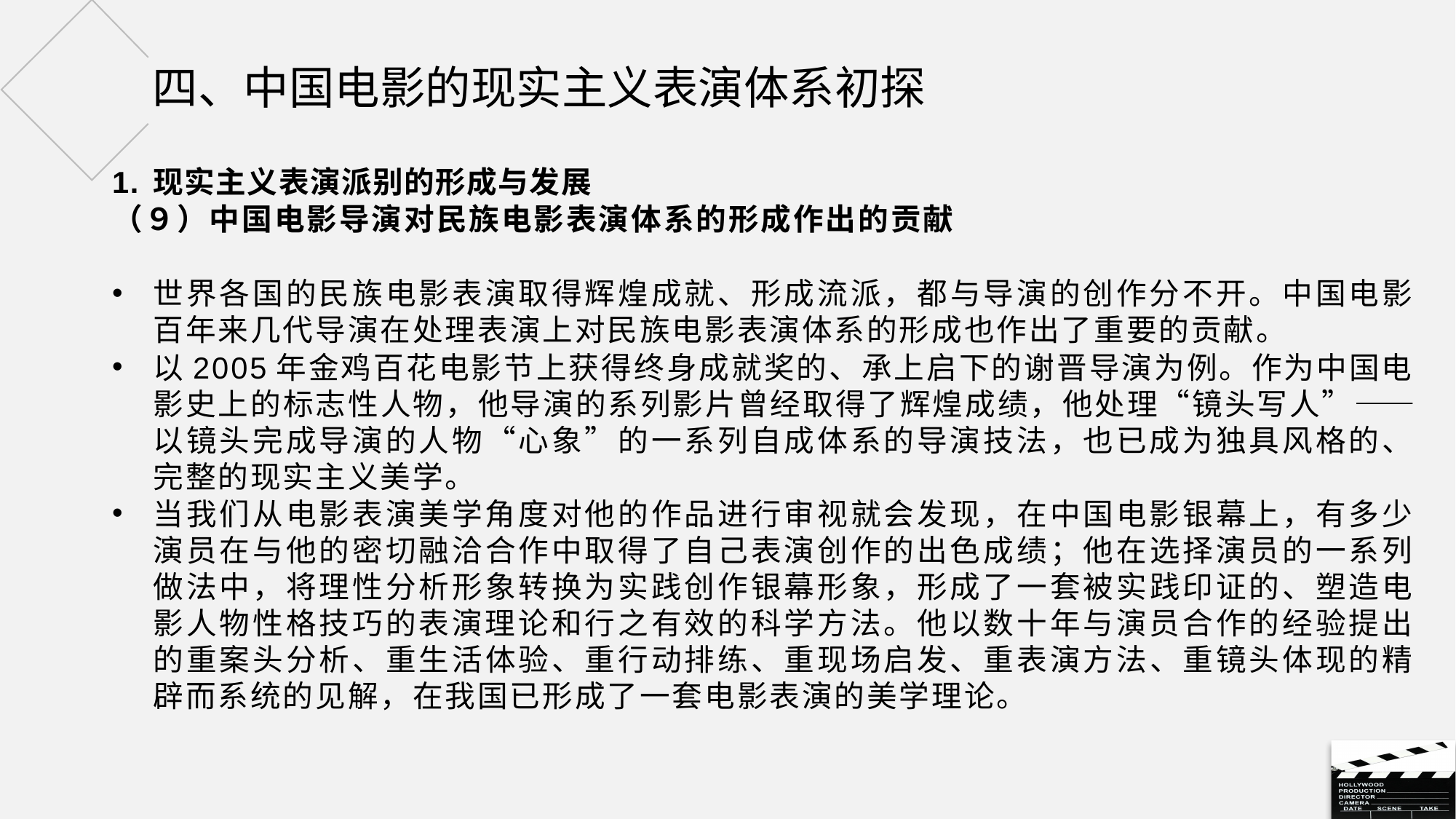

# 四、中国电影的现实主义表演体系初探
现实主义表演派别的形成与发展
（９）中国电影导演对民族电影表演体系的形成作出的贡献

世界各国的民族电影表演取得辉煌成就、形成流派，都与导演的创作分不开。中国电影百年来几代导演在处理表演上对民族电影表演体系的形成也作出了重要的贡献。
以2005年金鸡百花电影节上获得终身成就奖的、承上启下的谢晋导演为例。作为中国电影史上的标志性人物，他导演的系列影片曾经取得了辉煌成绩，他处理“镜头写人”——以镜头完成导演的人物“心象”的一系列自成体系的导演技法，也已成为独具风格的、完整的现实主义美学。
当我们从电影表演美学角度对他的作品进行审视就会发现，在中国电影银幕上，有多少演员在与他的密切融洽合作中取得了自己表演创作的出色成绩；他在选择演员的一系列做法中，将理性分析形象转换为实践创作银幕形象，形成了一套被实践印证的、塑造电影人物性格技巧的表演理论和行之有效的科学方法。他以数十年与演员合作的经验提出的重案头分析、重生活体验、重行动排练、重现场启发、重表演方法、重镜头体现的精辟而系统的见解，在我国已形成了一套电影表演的美学理论。